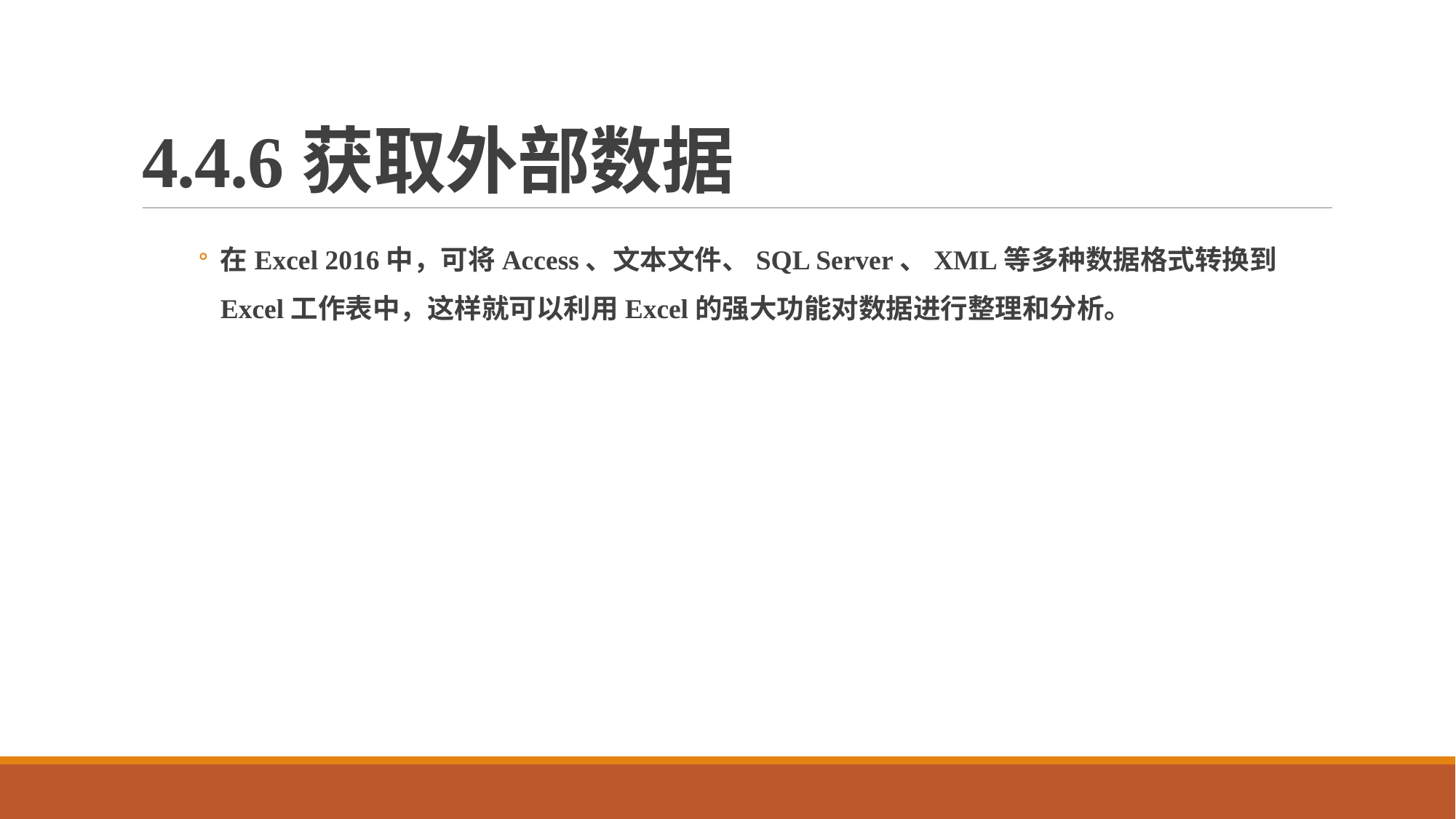

# 4.4.6获取外部数据
在Excel 2016中，可将Access、文本文件、SQL Server、XML等多种数据格式转换到 Excel工作表中，这样就可以利用Excel的强大功能对数据进行整理和分析。